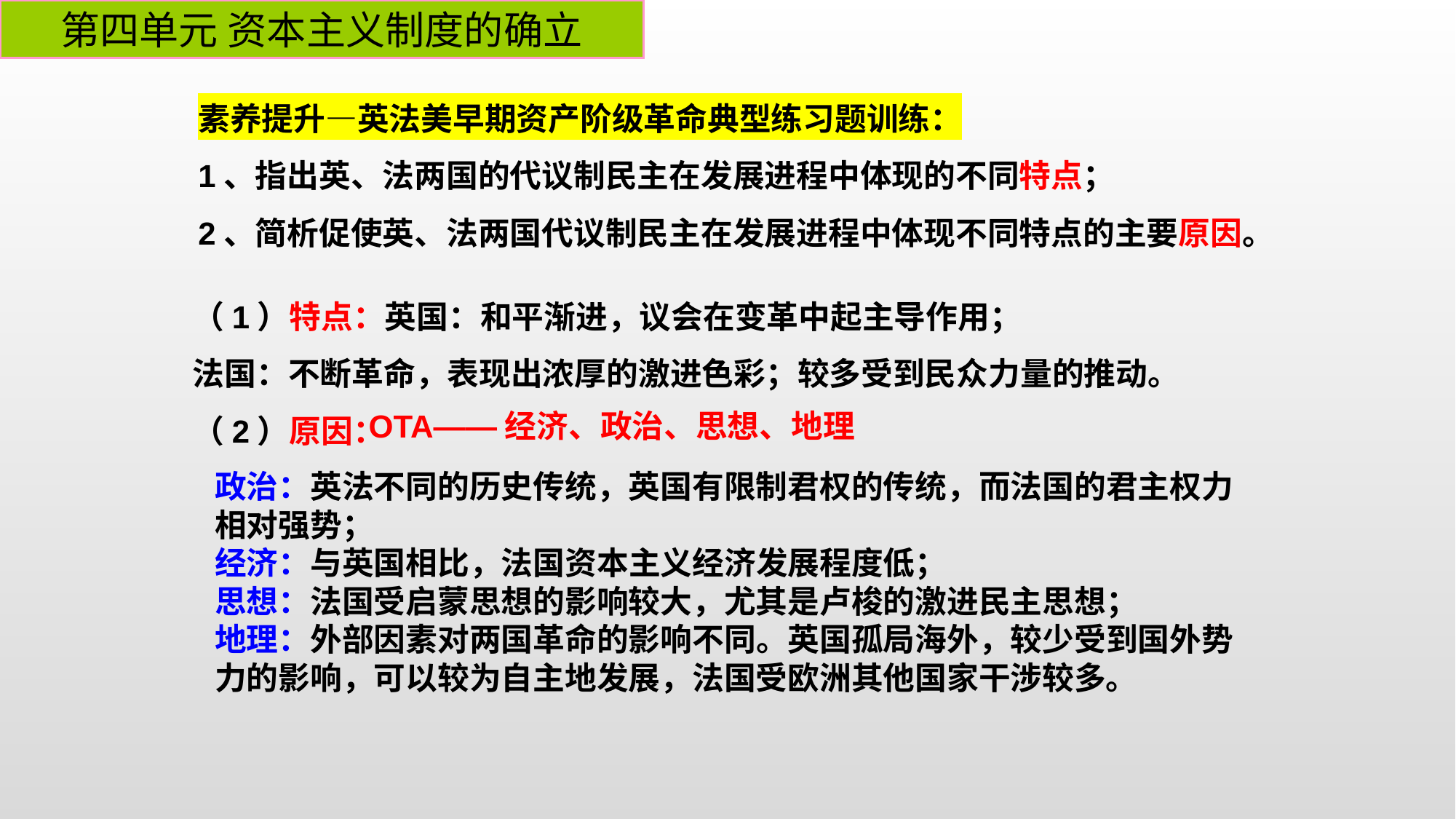

第四单元 资本主义制度的确立
素养提升—英法美早期资产阶级革命典型练习题训练：
1、指出英、法两国的代议制民主在发展进程中体现的不同特点；
2、简析促使英、法两国代议制民主在发展进程中体现不同特点的主要原因。
（1）特点：英国：和平渐进，议会在变革中起主导作用；
法国：不断革命，表现出浓厚的激进色彩；较多受到民众力量的推动。
（2）原因：
OTA——经济、政治、思想、地理
政治：英法不同的历史传统，英国有限制君权的传统，而法国的君主权力相对强势；
经济：与英国相比，法国资本主义经济发展程度低；
思想：法国受启蒙思想的影响较大，尤其是卢梭的激进民主思想；
地理：外部因素对两国革命的影响不同。英国孤局海外，较少受到国外势力的影响，可以较为自主地发展，法国受欧洲其他国家干涉较多。